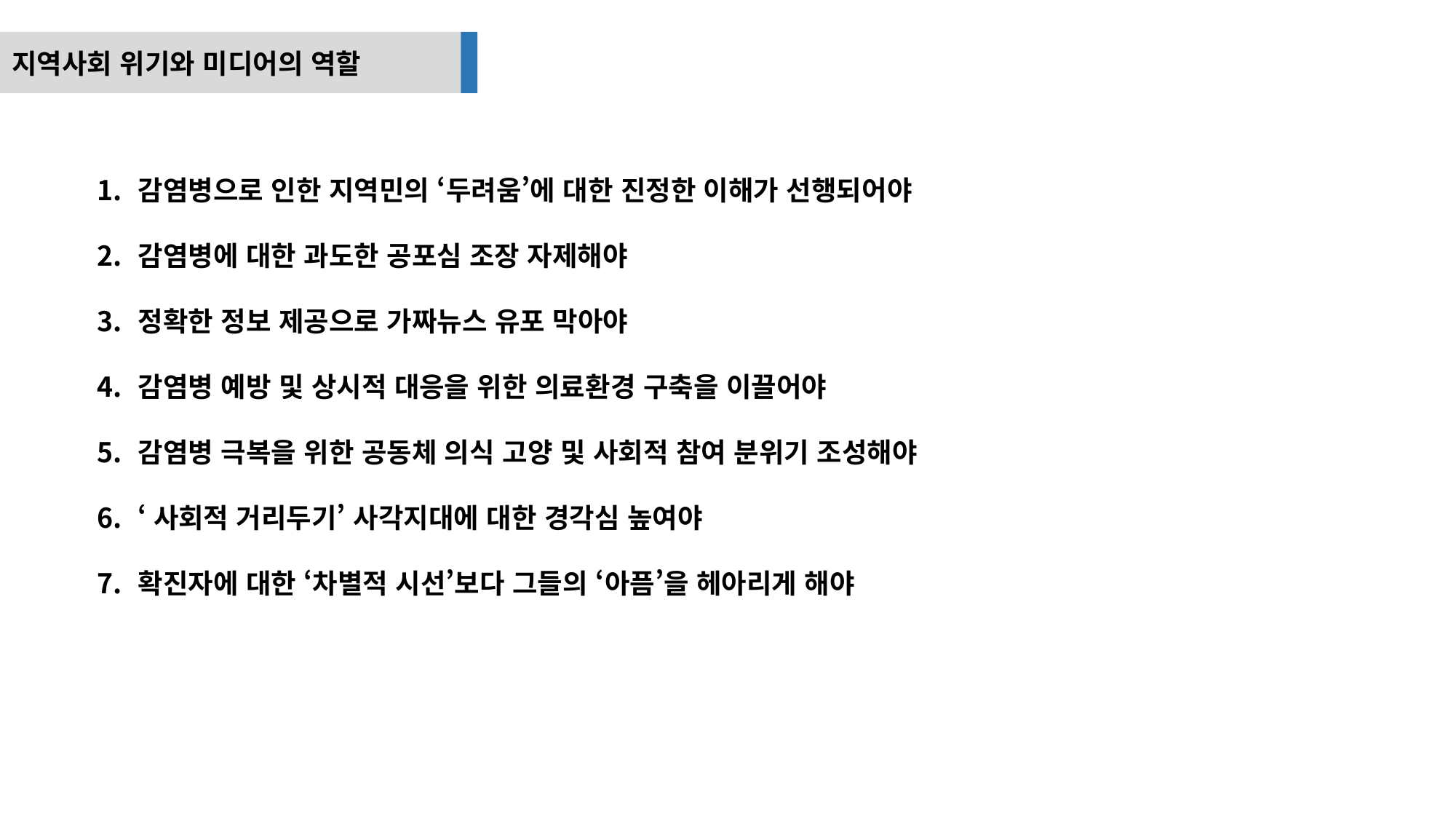

지역사회 위기와 미디어의 역할
감염병으로 인한 지역민의 ‘두려움’에 대한 진정한 이해가 선행되어야
감염병에 대한 과도한 공포심 조장 자제해야
정확한 정보 제공으로 가짜뉴스 유포 막아야
감염병 예방 및 상시적 대응을 위한 의료환경 구축을 이끌어야
감염병 극복을 위한 공동체 의식 고양 및 사회적 참여 분위기 조성해야
‘사회적 거리두기’ 사각지대에 대한 경각심 높여야
확진자에 대한 ‘차별적 시선’보다 그들의 ‘아픔’을 헤아리게 해야